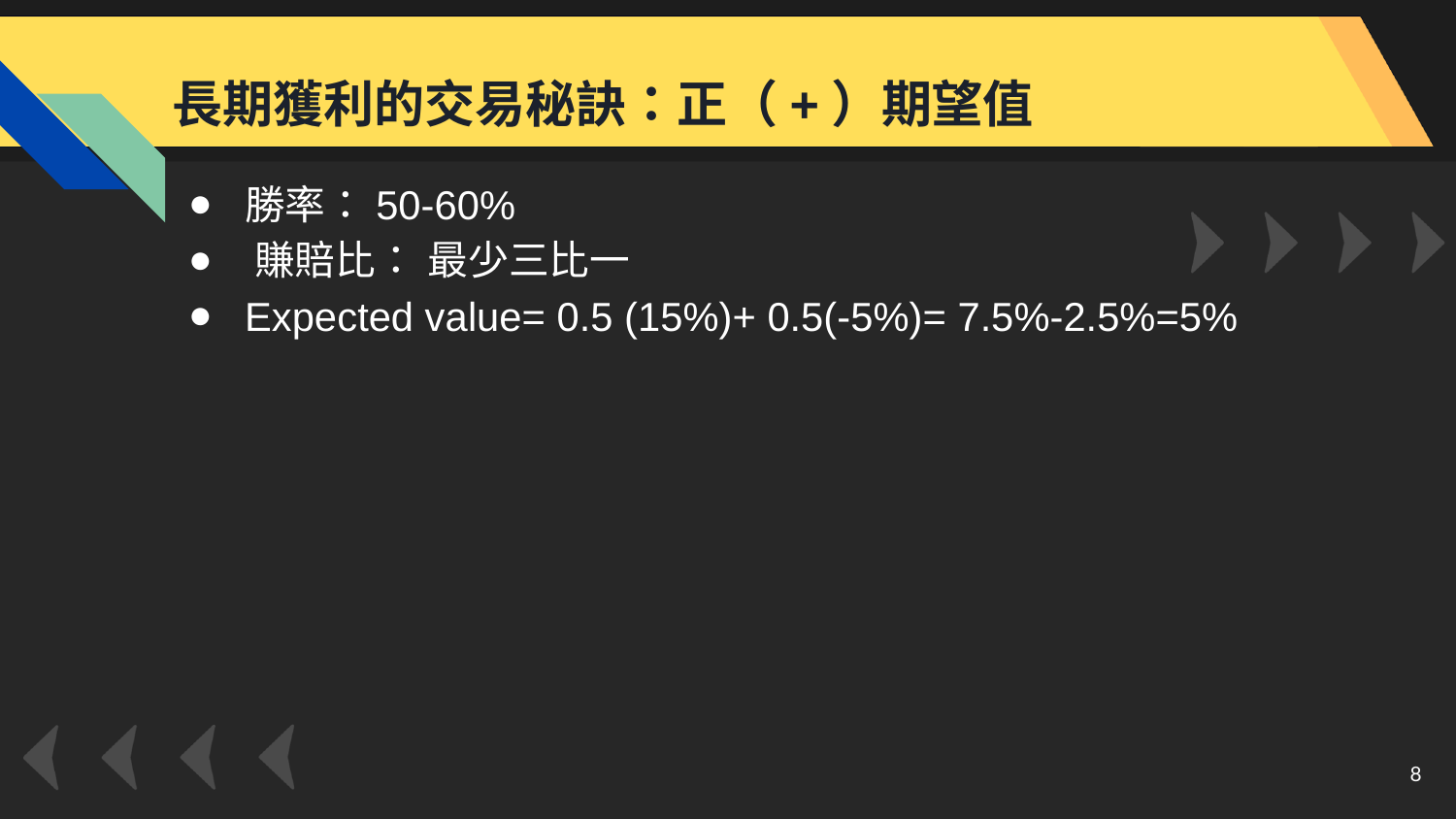

長期獲利的交易秘訣：正（+）期望值

勝率：50-60%
⁠賺賠比： 最少三比一
Expected value= 0.5 (15%)+ 0.5(-5%)= 7.5%-2.5%=5%

8